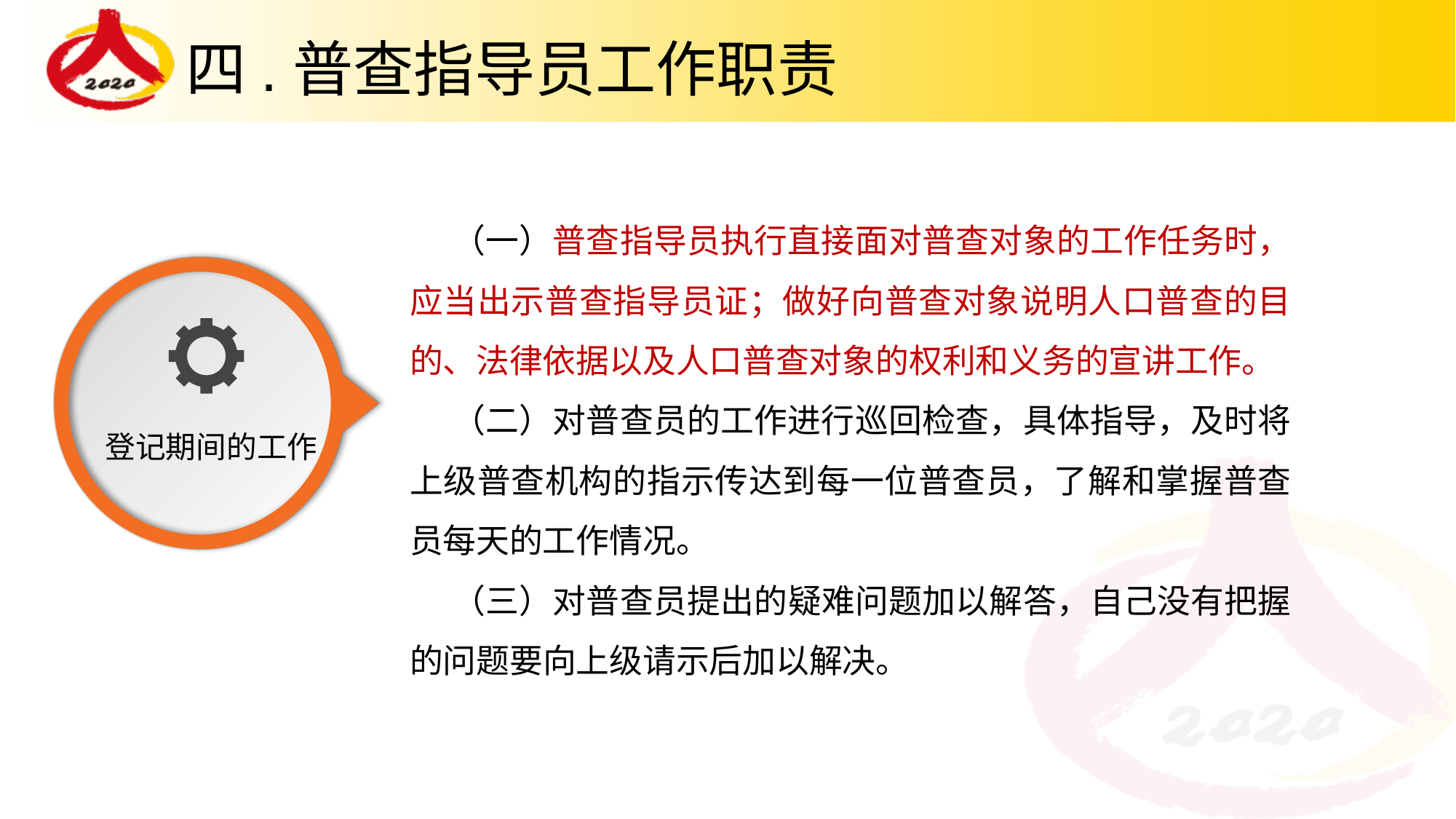

四.普查指导员工作职责
（一）普查指导员执行直接面对普查对象的工作任务时，应当出示普查指导员证；做好向普查对象说明人口普查的目的、法律依据以及人口普查对象的权利和义务的宣讲工作。
（二）对普查员的工作进行巡回检查，具体指导，及时将上级普查机构的指示传达到每一位普查员，了解和掌握普查员每天的工作情况。
（三）对普查员提出的疑难问题加以解答，自己没有把握的问题要向上级请示后加以解决。

登记期间的工作
21